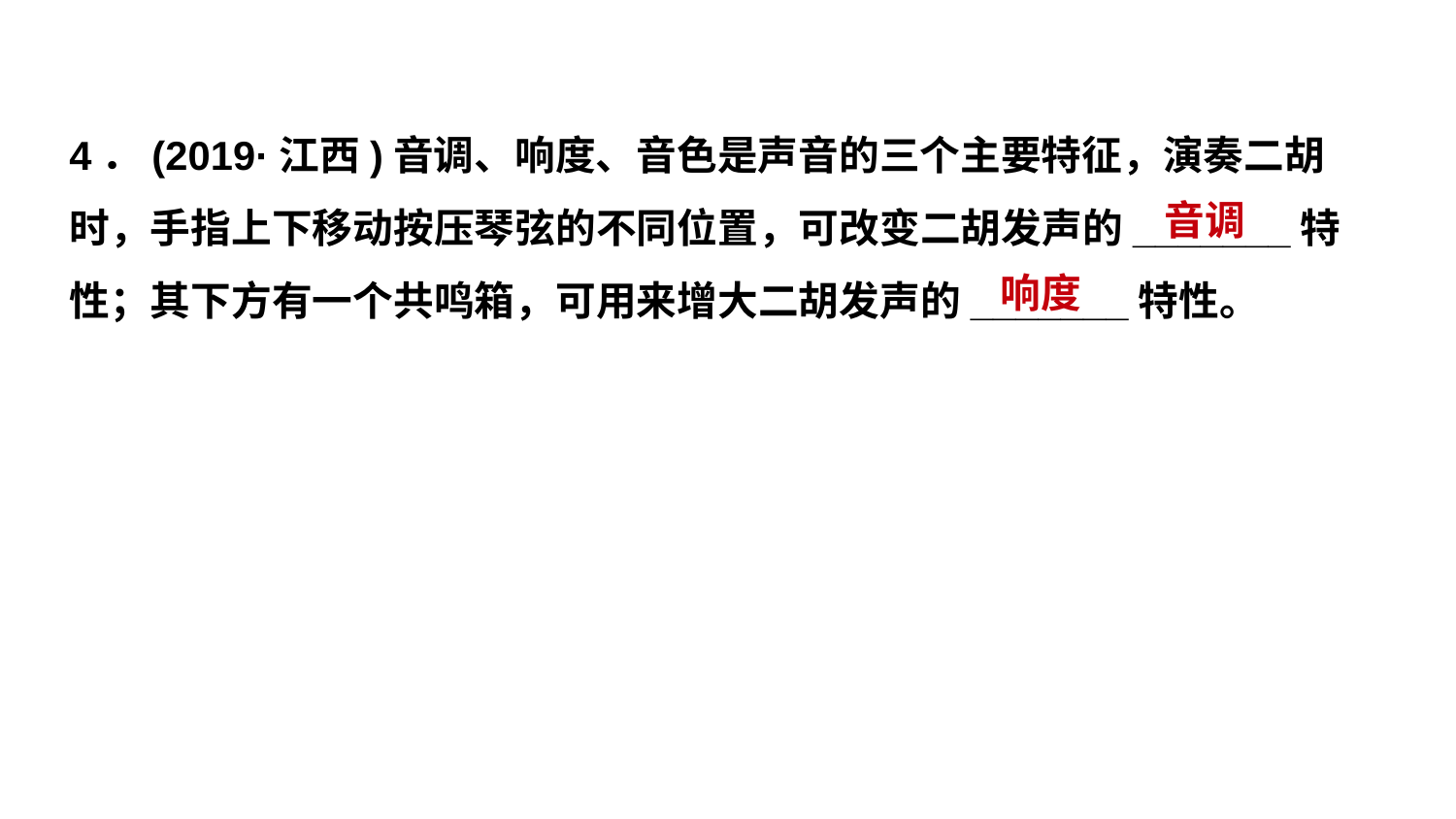

4．(2019·江西)音调、响度、音色是声音的三个主要特征，演奏二胡
时，手指上下移动按压琴弦的不同位置，可改变二胡发声的_______特
性；其下方有一个共鸣箱，可用来增大二胡发声的_______特性。
 音调
 响度